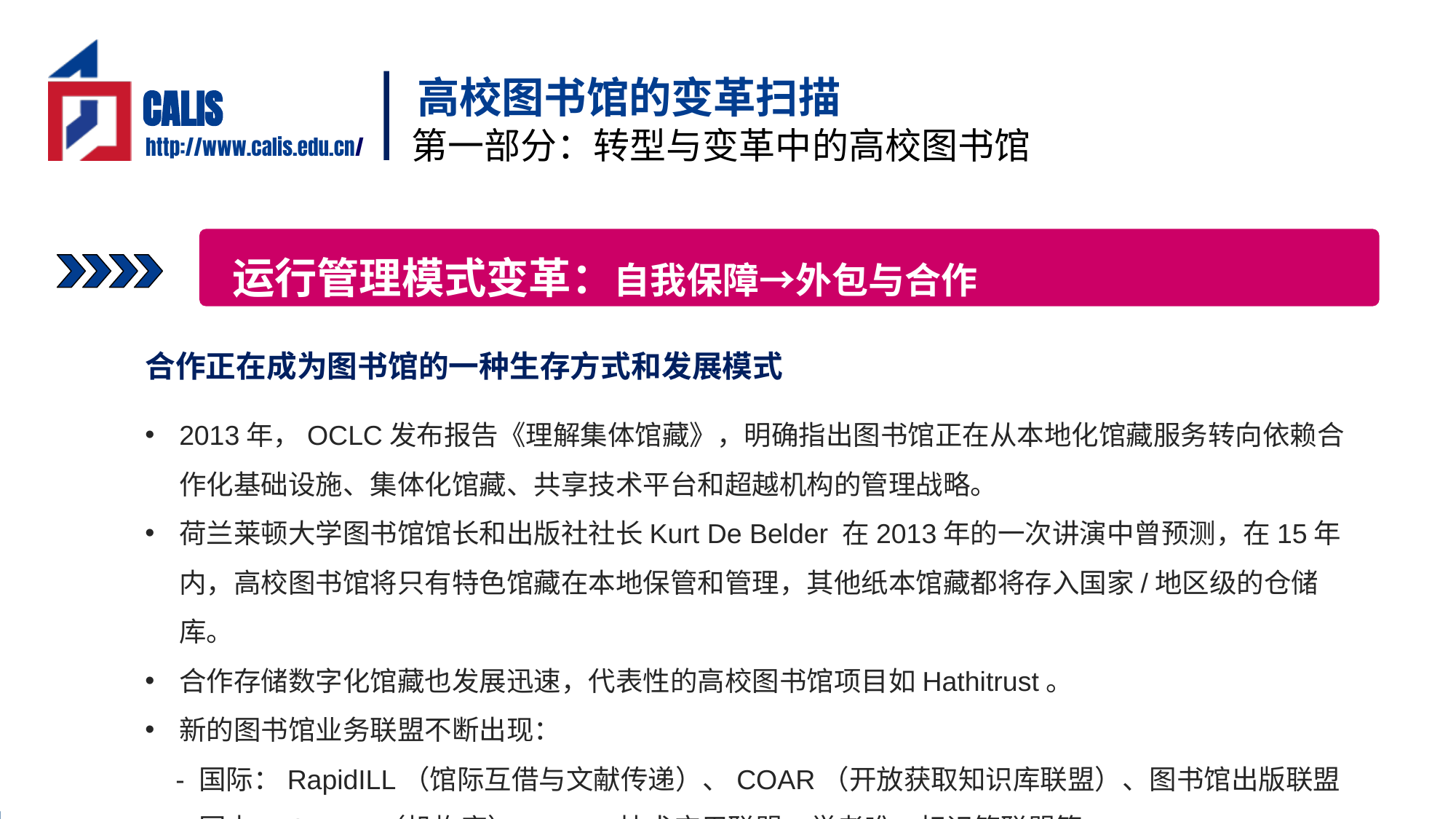

高校图书馆的变革扫描
第一部分：转型与变革中的高校图书馆
 运行管理模式变革：自我保障→外包与合作

合作正在成为图书馆的一种生存方式和发展模式
2013年，OCLC发布报告《理解集体馆藏》，明确指出图书馆正在从本地化馆藏服务转向依赖合作化基础设施、集体化馆藏、共享技术平台和超越机构的管理战略。
荷兰莱顿大学图书馆馆长和出版社社长Kurt De Belder 在2013年的一次讲演中曾预测，在15年内，高校图书馆将只有特色馆藏在本地保管和管理，其他纸本馆藏都将存入国家/地区级的仓储库。
合作存储数字化馆藏也发展迅速，代表性的高校图书馆项目如Hathitrust。
新的图书馆业务联盟不断出现：
    - 国际：RapidILL（馆际互借与文献传递）、COAR（开放获取知识库联盟）、图书馆出版联盟
    - 国内：CHAIR（机构库）、RFID技术应用联盟、学者唯一标识符联盟等